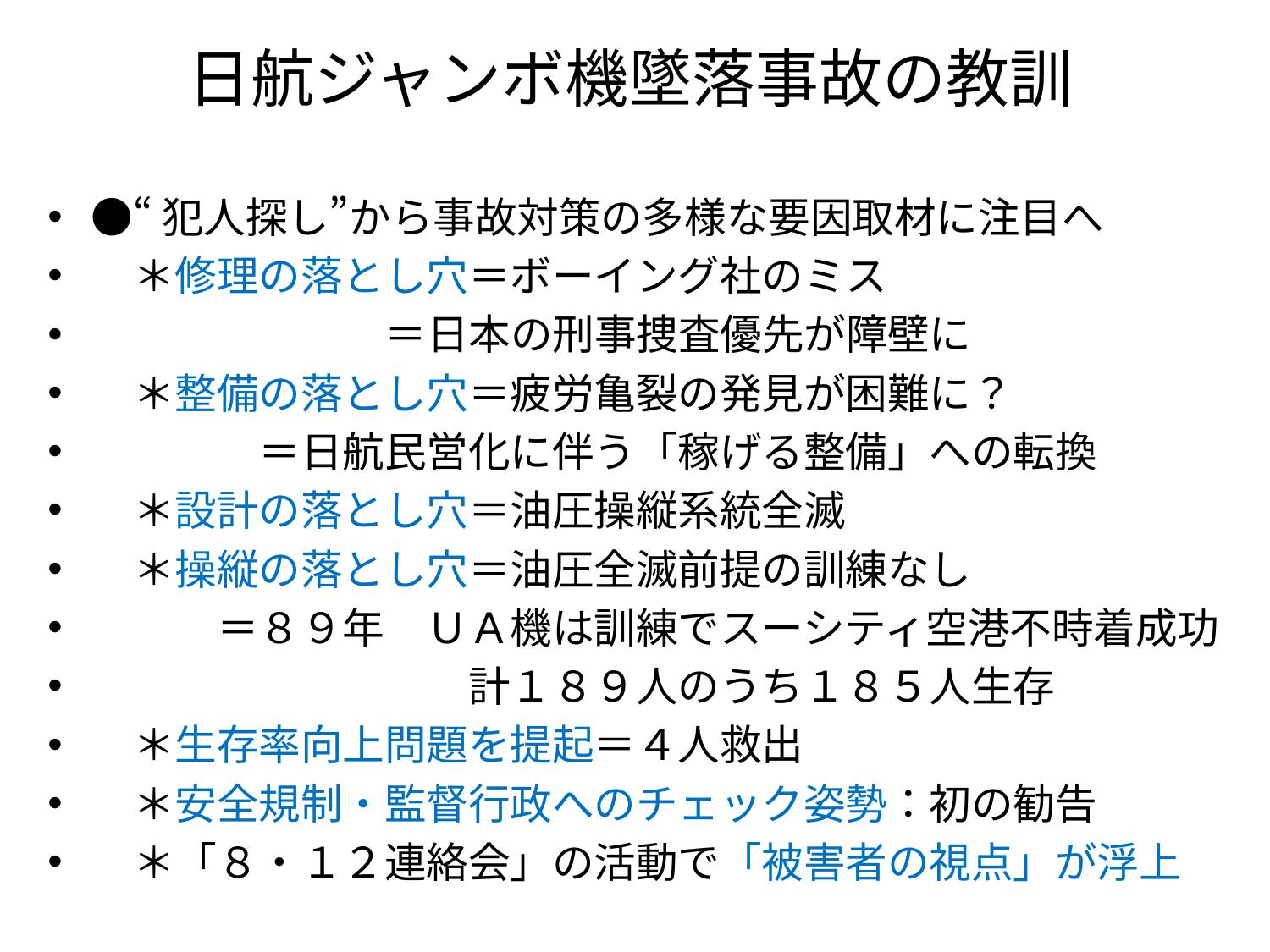

# 日航ジャンボ機墜落事故の教訓

●“犯人探し”から事故対策の多様な要因取材に注目へ
　＊修理の落とし穴＝ボーイング社のミス
　　　　　　　＝日本の刑事捜査優先が障壁に
　＊整備の落とし穴＝疲労亀裂の発見が困難に？
　　　　＝日航民営化に伴う「稼げる整備」への転換
　＊設計の落とし穴＝油圧操縦系統全滅
　＊操縦の落とし穴＝油圧全滅前提の訓練なし
　　　＝８９年　ＵＡ機は訓練でスーシティ空港不時着成功
　　　　　　　　　計１８９人のうち１８５人生存
　＊生存率向上問題を提起＝４人救出
　＊安全規制・監督行政へのチェック姿勢：初の勧告
　＊「８・１２連絡会」の活動で「被害者の視点」が浮上